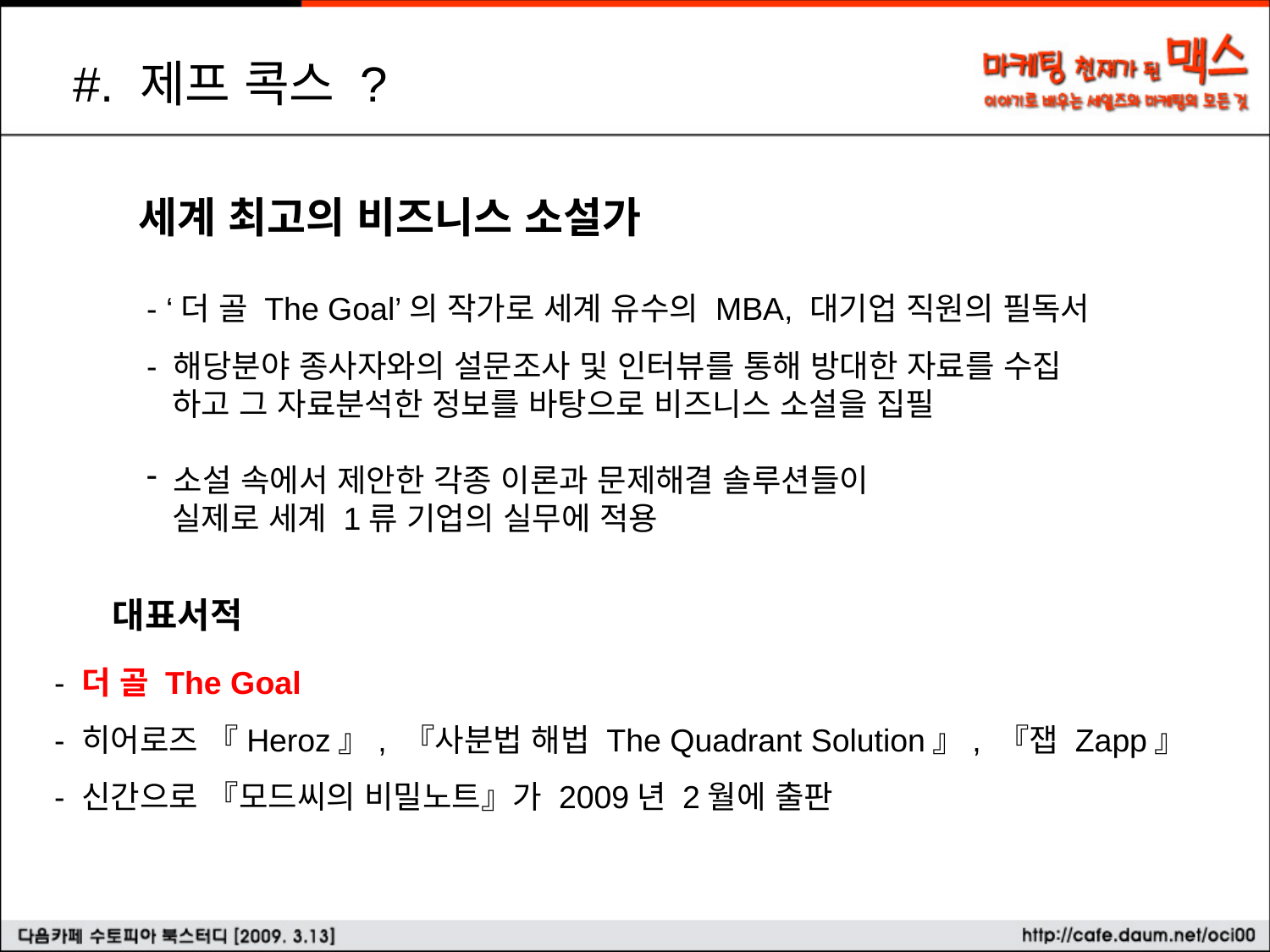

#. 제프 콕스 ?
 세계 최고의 비즈니스 소설가
- ‘더 골 The Goal’의 작가로 세계 유수의 MBA, 대기업 직원의 필독서
- 해당분야 종사자와의 설문조사 및 인터뷰를 통해 방대한 자료를 수집
  하고 그 자료분석한 정보를 바탕으로 비즈니스 소설을 집필
 소설 속에서 제안한 각종 이론과 문제해결 솔루션들이
  실제로 세계 1류 기업의 실무에 적용
 대표서적
- 더 골 The Goal
- 히어로즈 『Heroz』, 『사분법 해법 The Quadrant Solution』, 『잽 Zapp』
- 신간으로 『모드씨의 비밀노트』가 2009년 2월에 출판